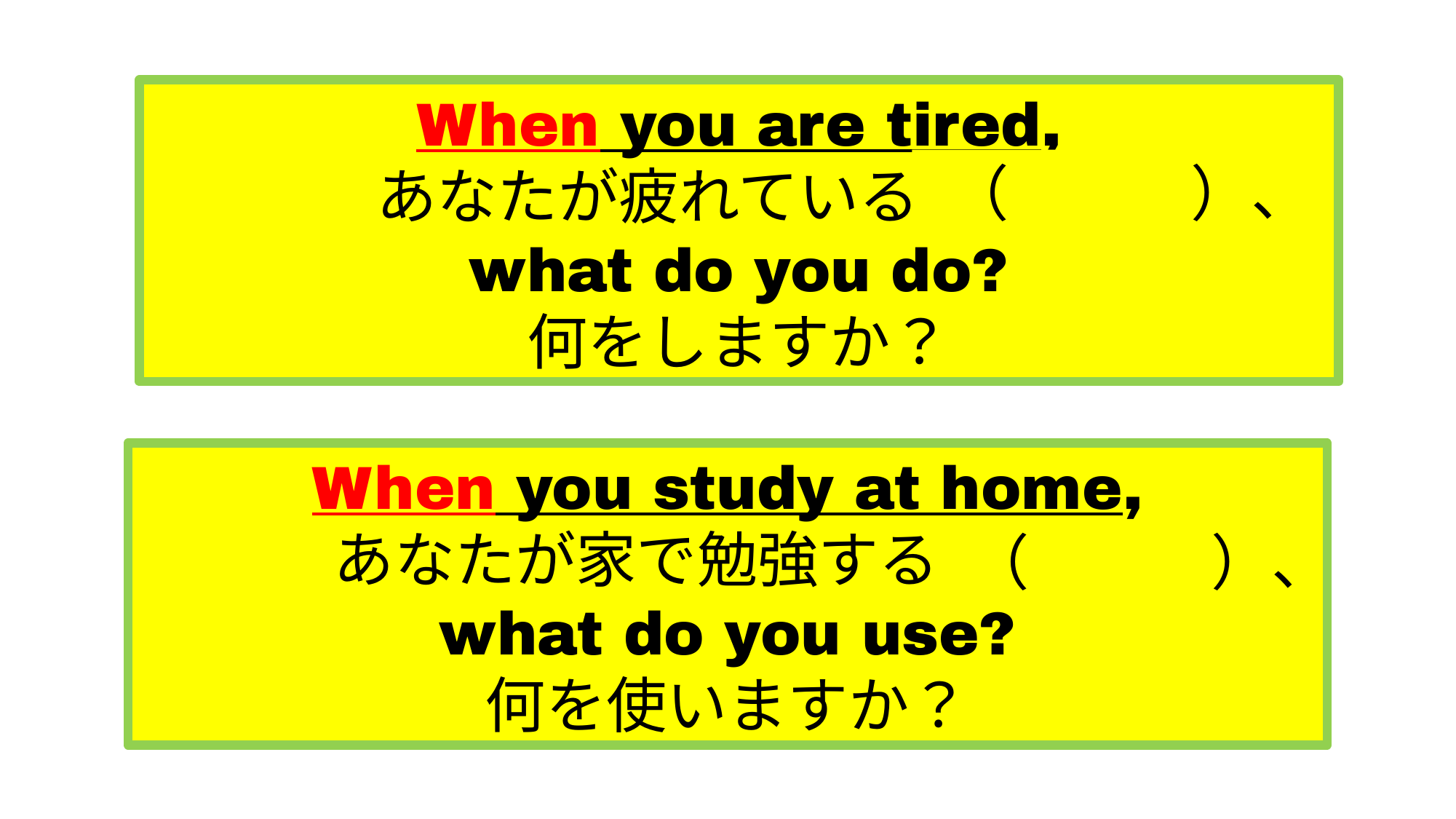

#
When you are tired,
あなたが疲れているとき、
what do you do?
何をしますか？
（　　　）、

When you study at home,
あなたが家で勉強するとき、
what do you use?
何を使いますか？
（　　　）、